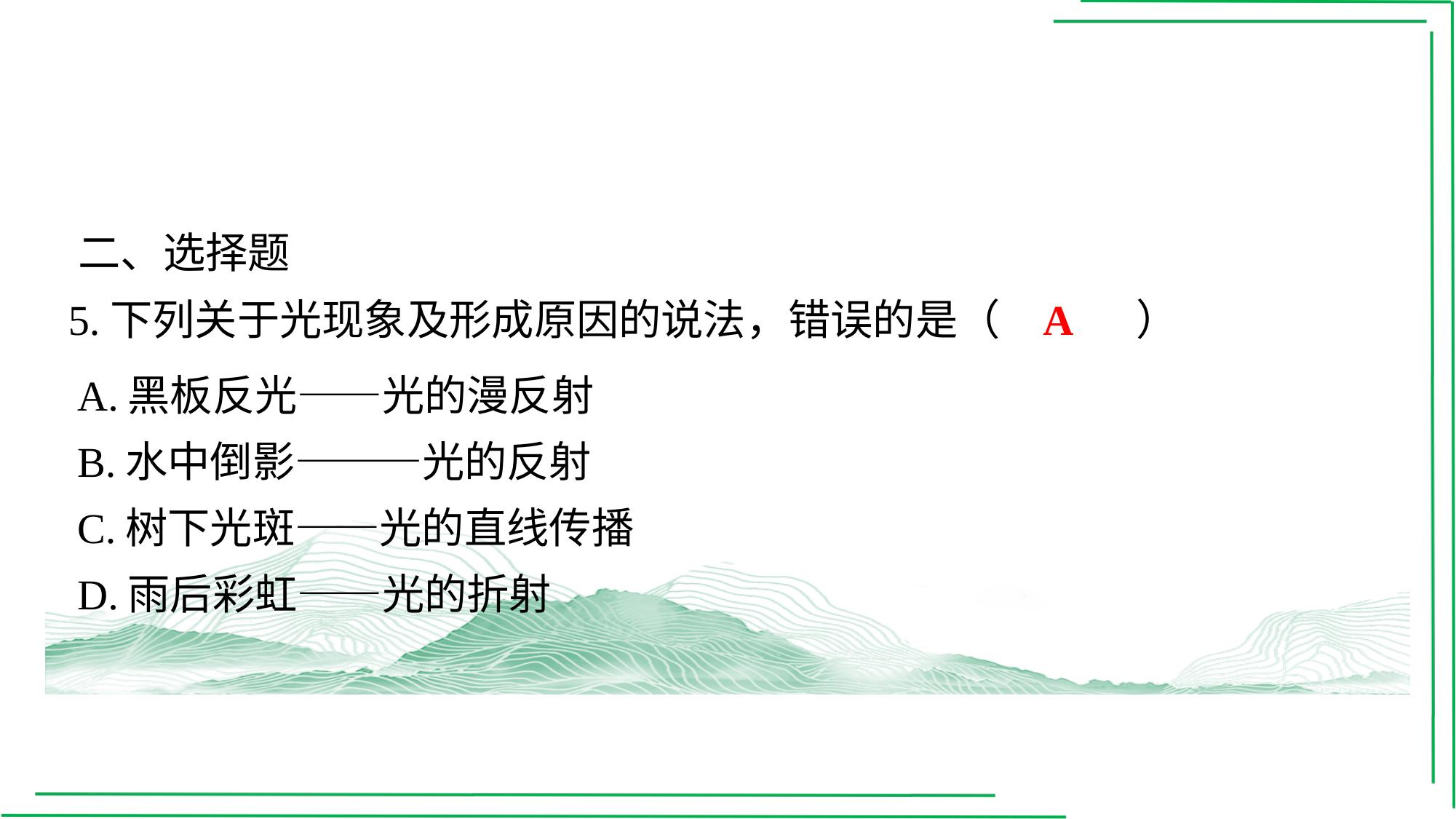

二、选择题
A
5.下列关于光现象及形成原因的说法，错误的是（　A　）
| A.黑板反光——光的漫反射 |
| --- |
| B.水中倒影———光的反射 |
| C.树下光斑——光的直线传播 |
| D.雨后彩虹——光的折射 |